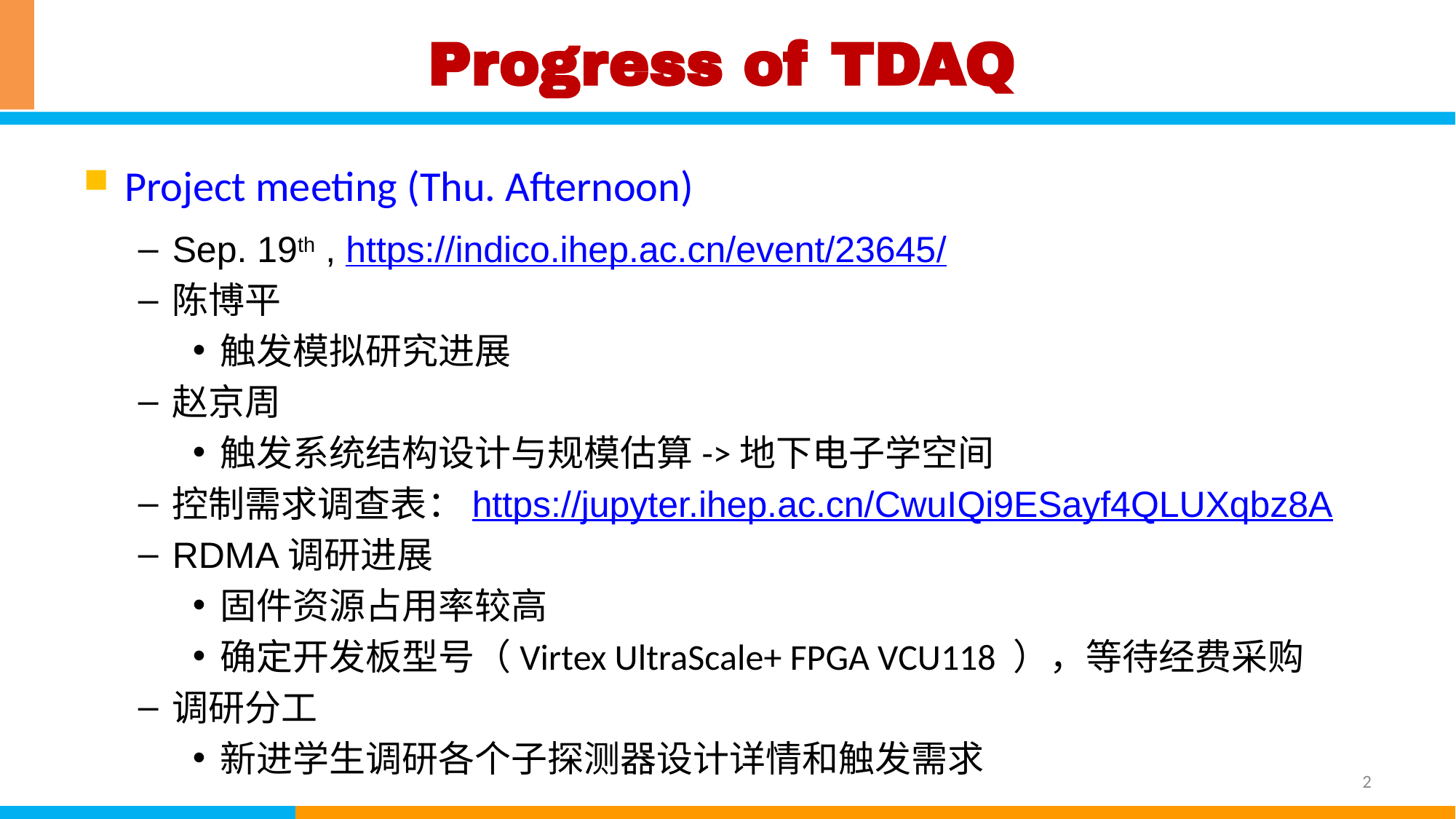

# Progress of TDAQ
Project meeting (Thu. Afternoon)
Sep. 19th , https://indico.ihep.ac.cn/event/23645/
陈博平
触发模拟研究进展
赵京周
触发系统结构设计与规模估算->地下电子学空间
控制需求调查表：https://jupyter.ihep.ac.cn/CwuIQi9ESayf4QLUXqbz8A
RDMA调研进展
固件资源占用率较高
确定开发板型号（Virtex UltraScale+ FPGA VCU118 ），等待经费采购
调研分工
新进学生调研各个子探测器设计详情和触发需求

2